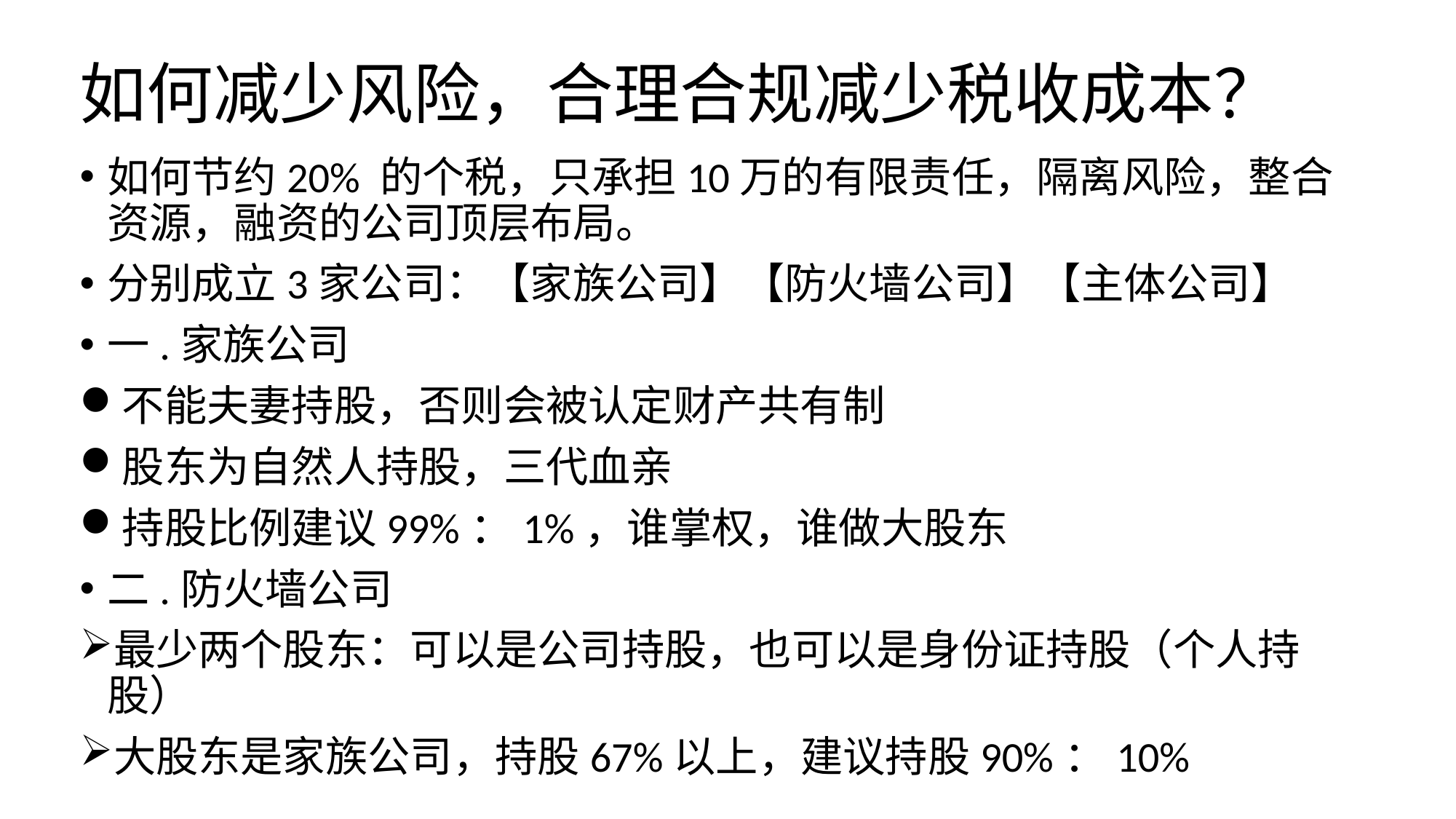

# 如何减少风险，合理合规减少税收成本？
如何节约20% 的个税，只承担10万的有限责任，隔离风险，整合资源，融资的公司顶层布局。
分别成立3家公司：【家族公司】【防火墙公司】【主体公司】
一.家族公司
不能夫妻持股，否则会被认定财产共有制
股东为自然人持股，三代血亲
持股比例建议99%：1%，谁掌权，谁做大股东
二.防火墙公司
最少两个股东：可以是公司持股，也可以是身份证持股（个人持股）
大股东是家族公司，持股67%以上，建议持股90%：10%